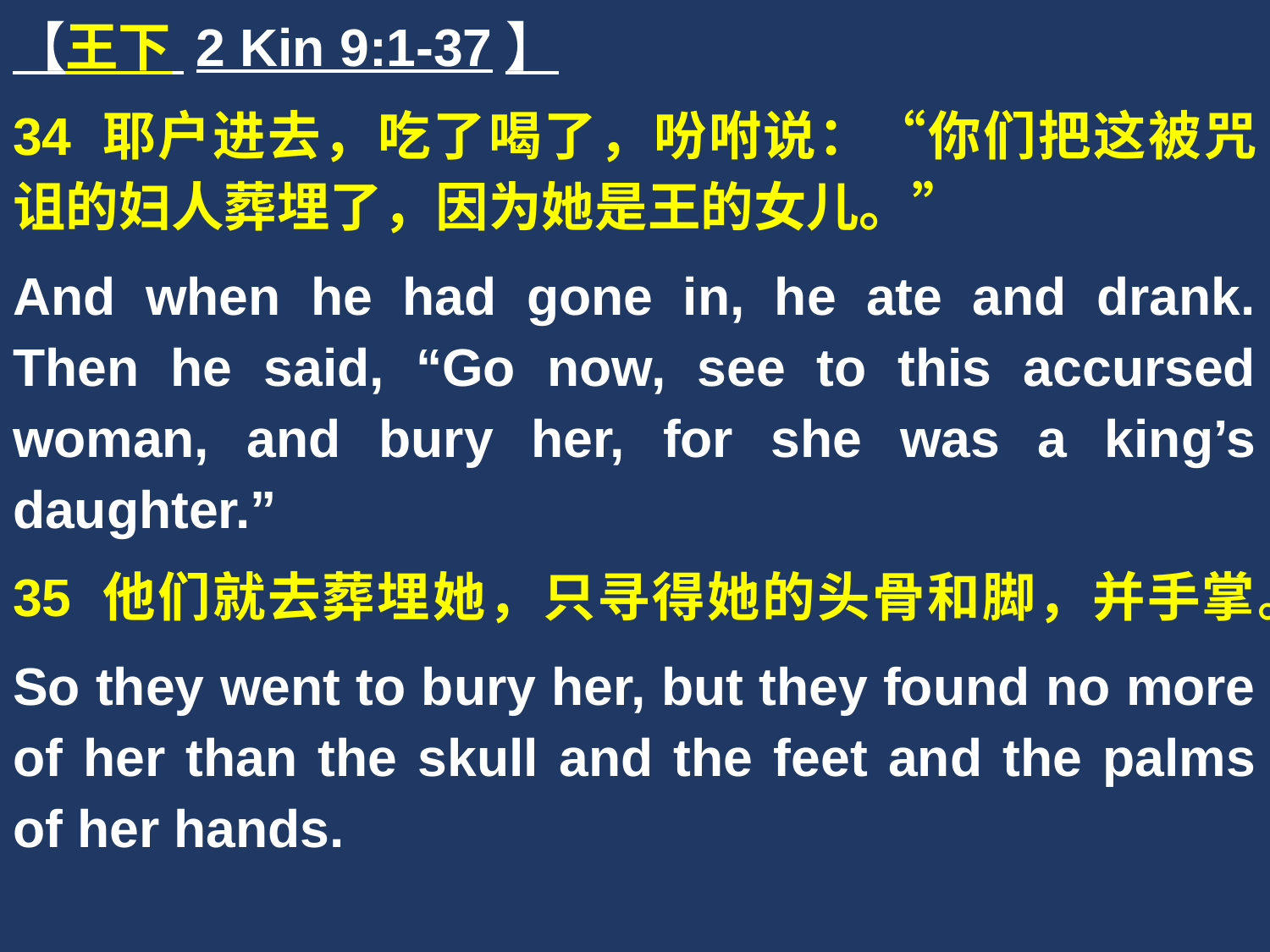

【王下 2 Kin 9:1-37】
34 耶户进去，吃了喝了，吩咐说：“你们把这被咒诅的妇人葬埋了，因为她是王的女儿。”
And when he had gone in, he ate and drank. Then he said, “Go now, see to this accursed woman, and bury her, for she was a king’s daughter.”
35 他们就去葬埋她，只寻得她的头骨和脚，并手掌。
So they went to bury her, but they found no more of her than the skull and the feet and the palms of her hands.